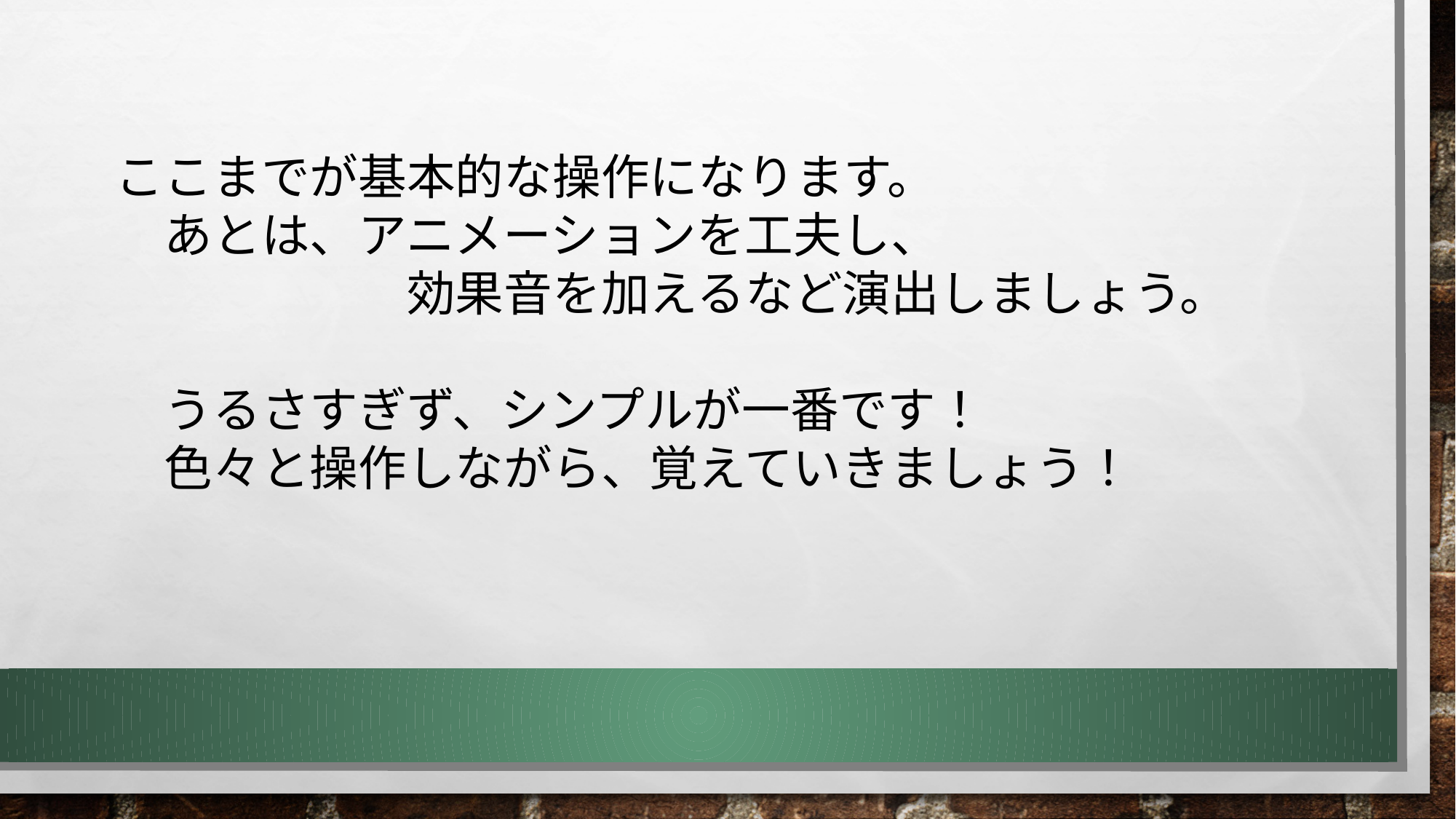

ここまでが基本的な操作になります。
　あとは、アニメーションを工夫し、
　　　　　　効果音を加えるなど演出しましょう。

　うるさすぎず、シンプルが一番です！
　色々と操作しながら、覚えていきましょう！